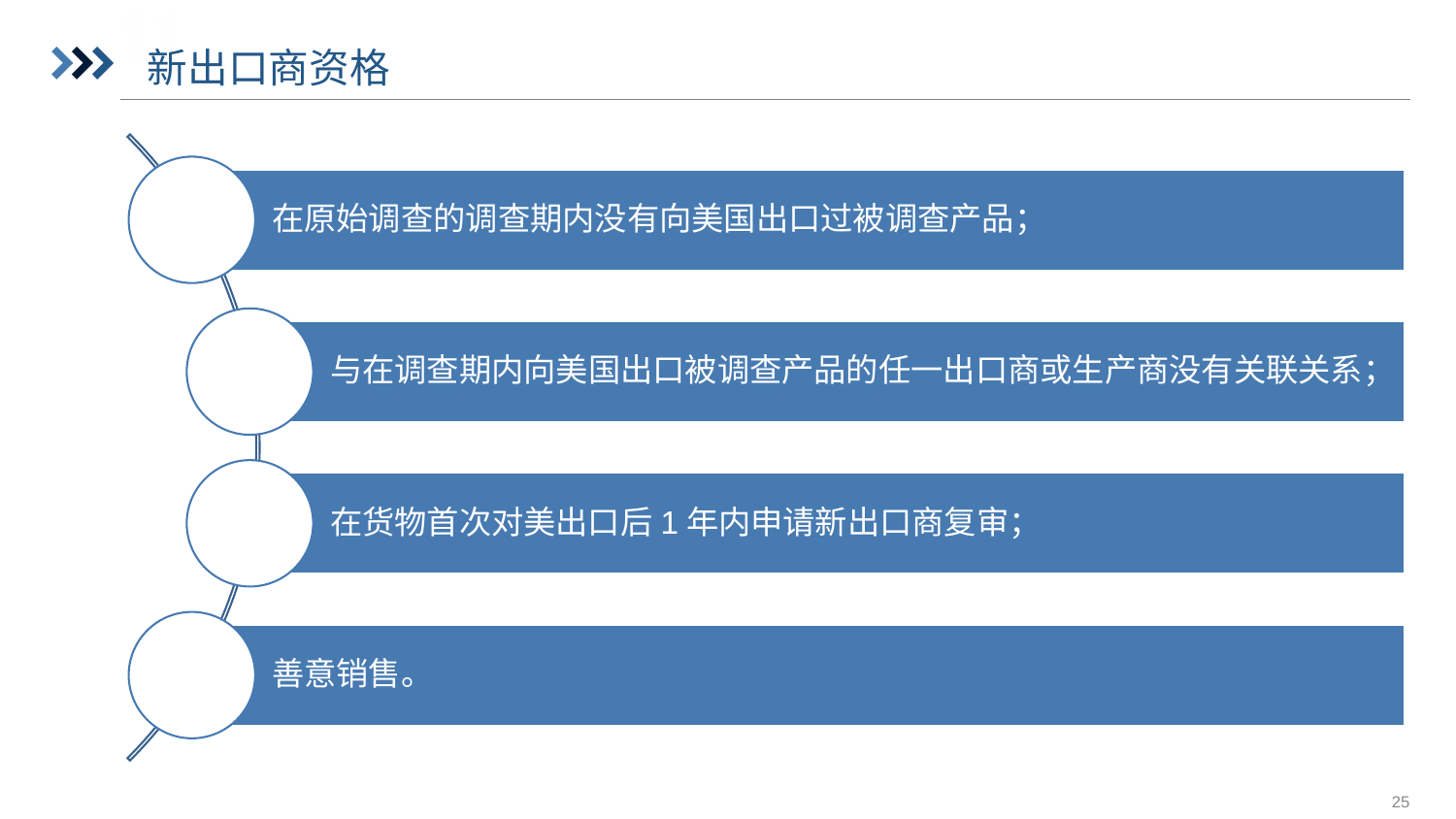

# 新出口商资格
在原始调查的调查期内没有向美国出口过被调查产品；
与在调查期内向美国出口被调查产品的任一出口商或生产商没有关联关系；
在货物首次对美出口后1年内申请新出口商复审；
善意销售。
25